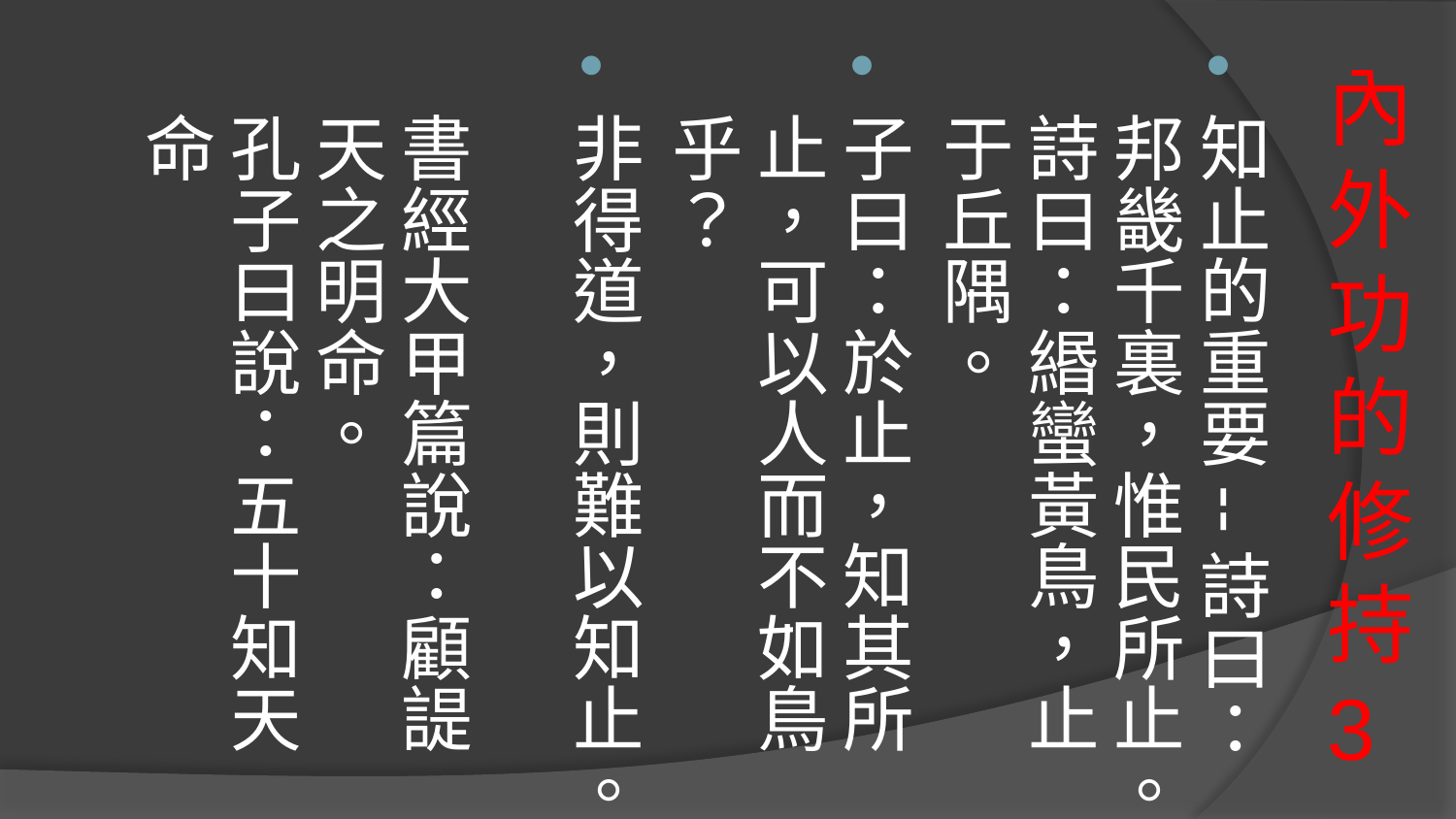

知止的重要--詩曰：邦畿千裏，惟民所止。詩曰：緡蠻黃鳥，止于丘隅。
子曰：於止，知其所止，可以人而不如鳥乎？
非得道，則難以知止。
書經大甲篇說：顧諟天之明命。
孔子曰說：五十知天命

# 內外功的修持 3